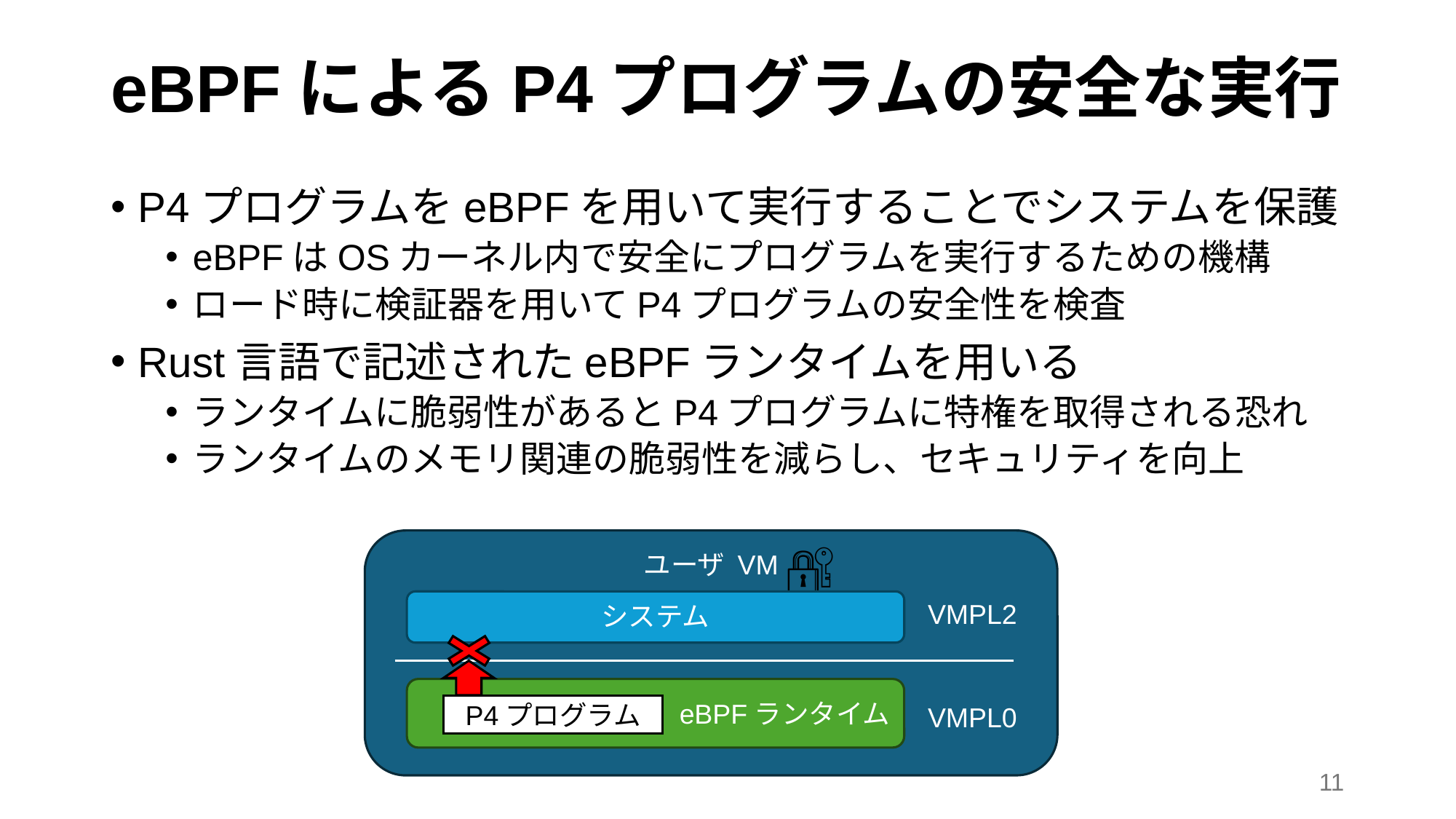

# eBPFによるP4プログラムの安全な実行
P4プログラムをeBPFを用いて実行することでシステムを保護
eBPFはOSカーネル内で安全にプログラムを実行するための機構
ロード時に検証器を用いてP4プログラムの安全性を検査
Rust言語で記述されたeBPFランタイムを用いる
ランタイムに脆弱性があるとP4プログラムに特権を取得される恐れ
ランタイムのメモリ関連の脆弱性を減らし、セキュリティを向上
ユーザ VM
🔐
システム
VMPL2

eBPFランタイム
VMPL0
P4プログラム
11